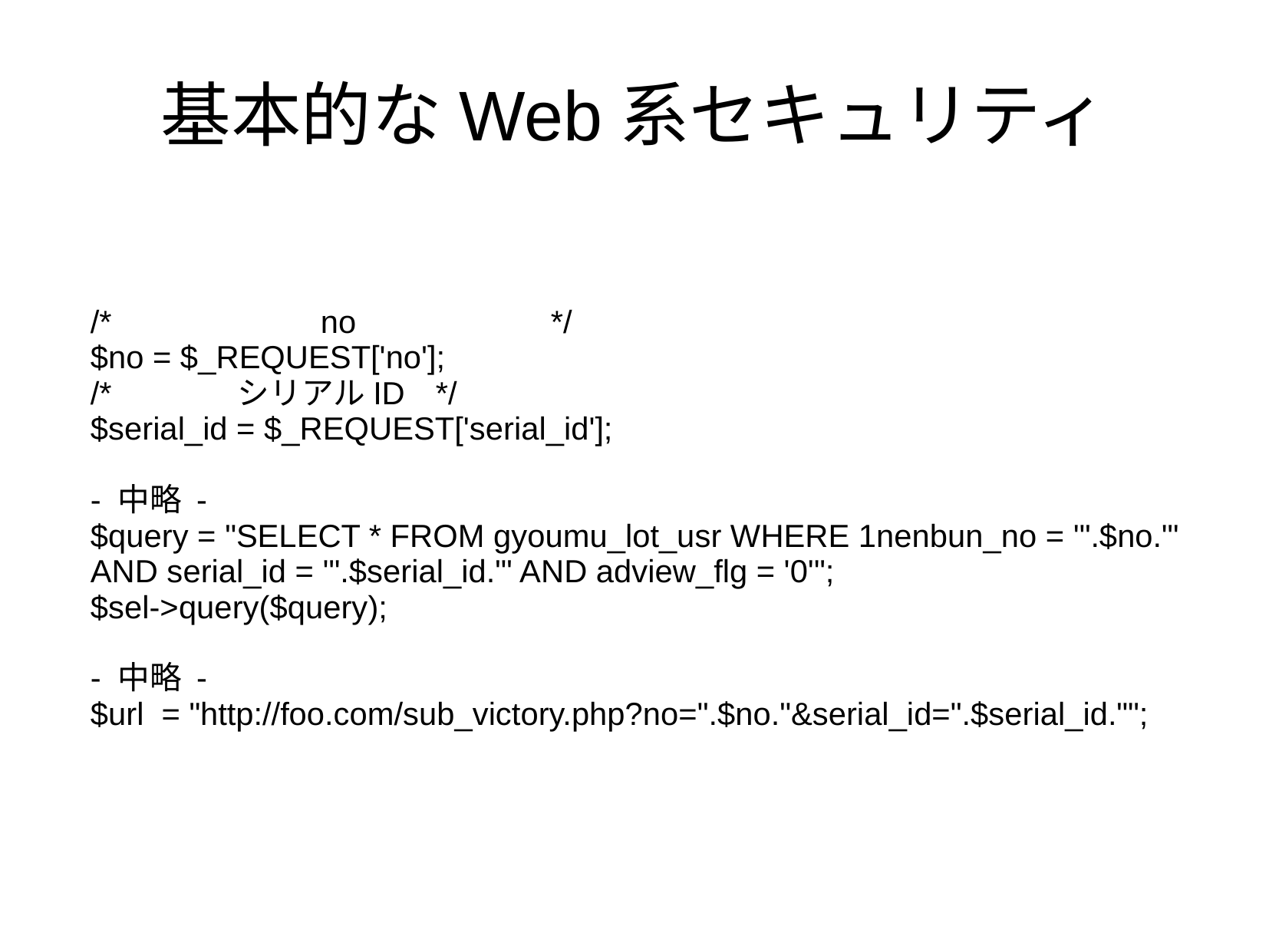

# 基本的なWeb系セキュリティ
/* 		no 		*/
$no = $_REQUEST['no'];
/*	　シリアルID	*/
$serial_id = $_REQUEST['serial_id'];

- 中略 -
$query = "SELECT * FROM gyoumu_lot_usr WHERE 1nenbun_no = '".$no."' AND serial_id = '".$serial_id."' AND adview_flg = '0'";
$sel->query($query);

- 中略 -
$url  = "http://foo.com/sub_victory.php?no=".$no."&serial_id=".$serial_id."";